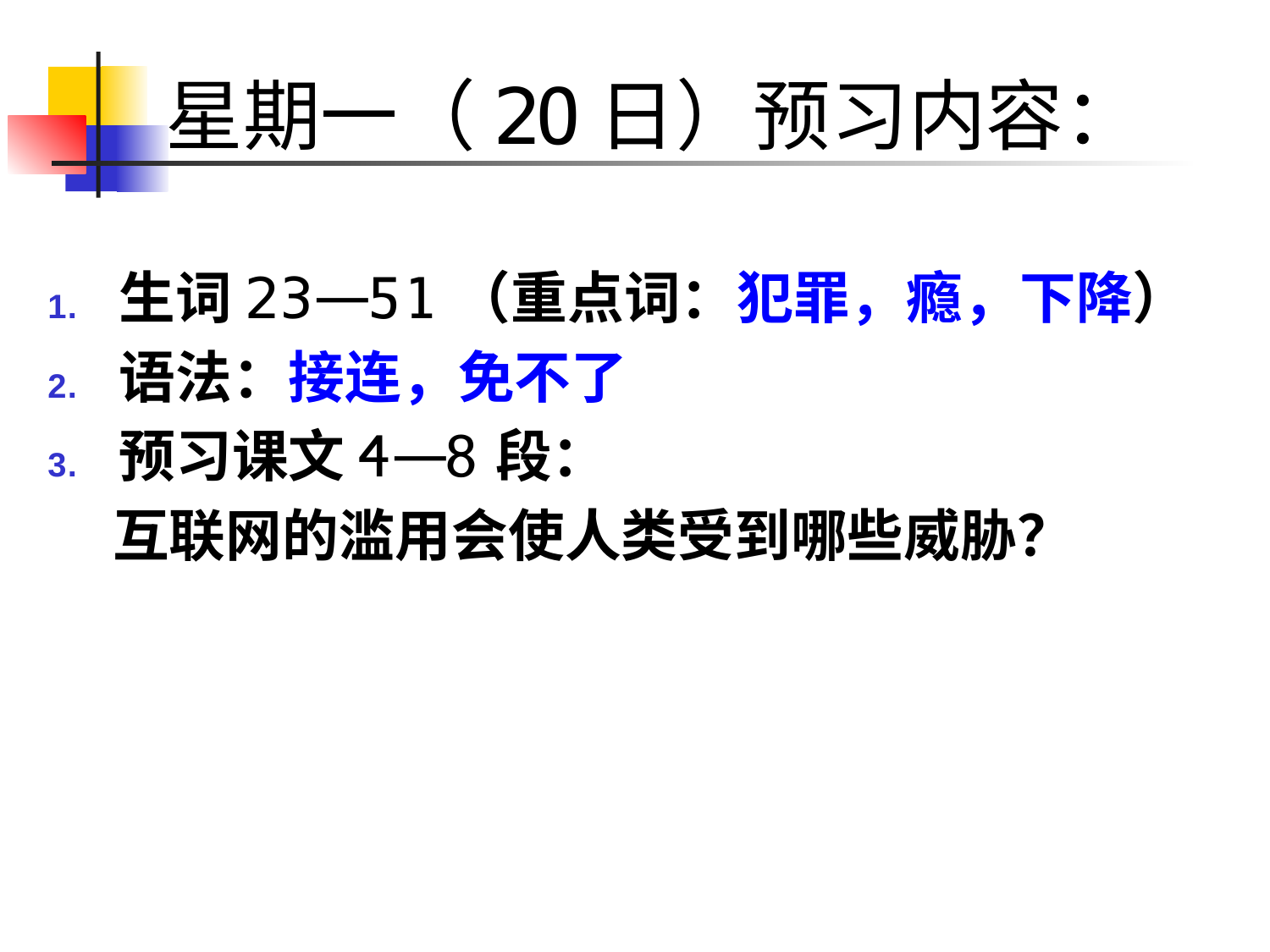

# 星期一（20日）预习内容：
生词23—51（重点词：犯罪，瘾，下降）
语法：接连，免不了
预习课文4—8段：
    互联网的滥用会使人类受到哪些威胁？